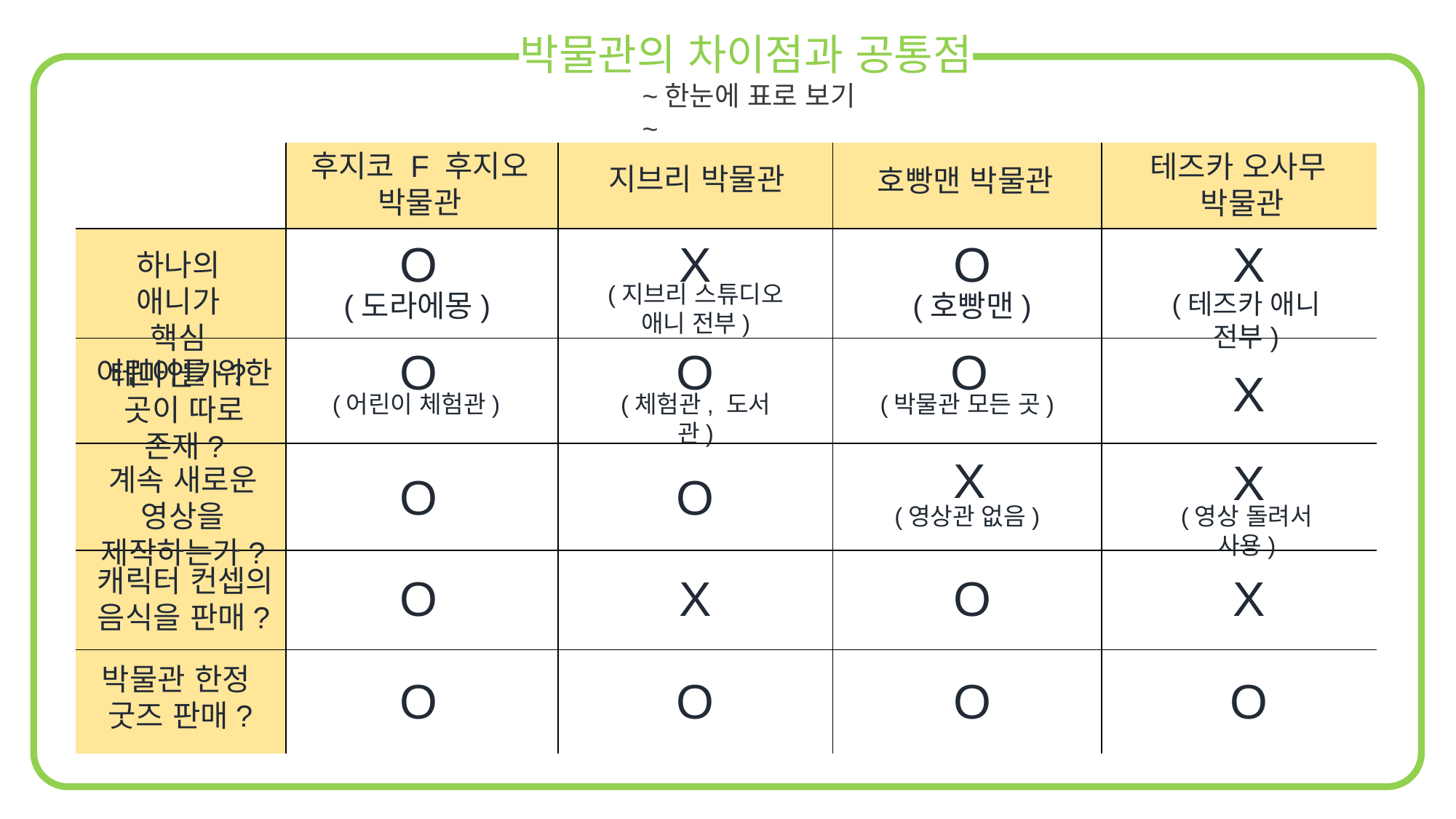

박물관의 차이점과 공통점
~한눈에 표로 보기~
후지코 F 후지오
박물관
|  |  |  |  |  |
| --- | --- | --- | --- | --- |
|  |  |  |  |  |
|  |  |  |  |  |
|  |  |  |  |  |
|  |  |  |  |  |
|  |  |  |  |  |
테즈카 오사무
박물관
지브리 박물관
호빵맨 박물관
O
X
O
X
하나의 애니가
핵심 테마인가?
(지브리 스튜디오
애니 전부)
(도라에몽)
(호빵맨)
(테즈카 애니 전부)
O
O
O
어린이를 위한
곳이 따로 존재?
X
(어린이 체험관)
(체험관, 도서관)
(박물관 모든 곳)
X
X
계속 새로운 영상을 제작하는가?
O
O
(영상관 없음)
(영상 돌려서 사용)
캐릭터 컨셉의
음식을 판매?
O
X
O
X
박물관 한정
굿즈 판매?
O
O
O
O